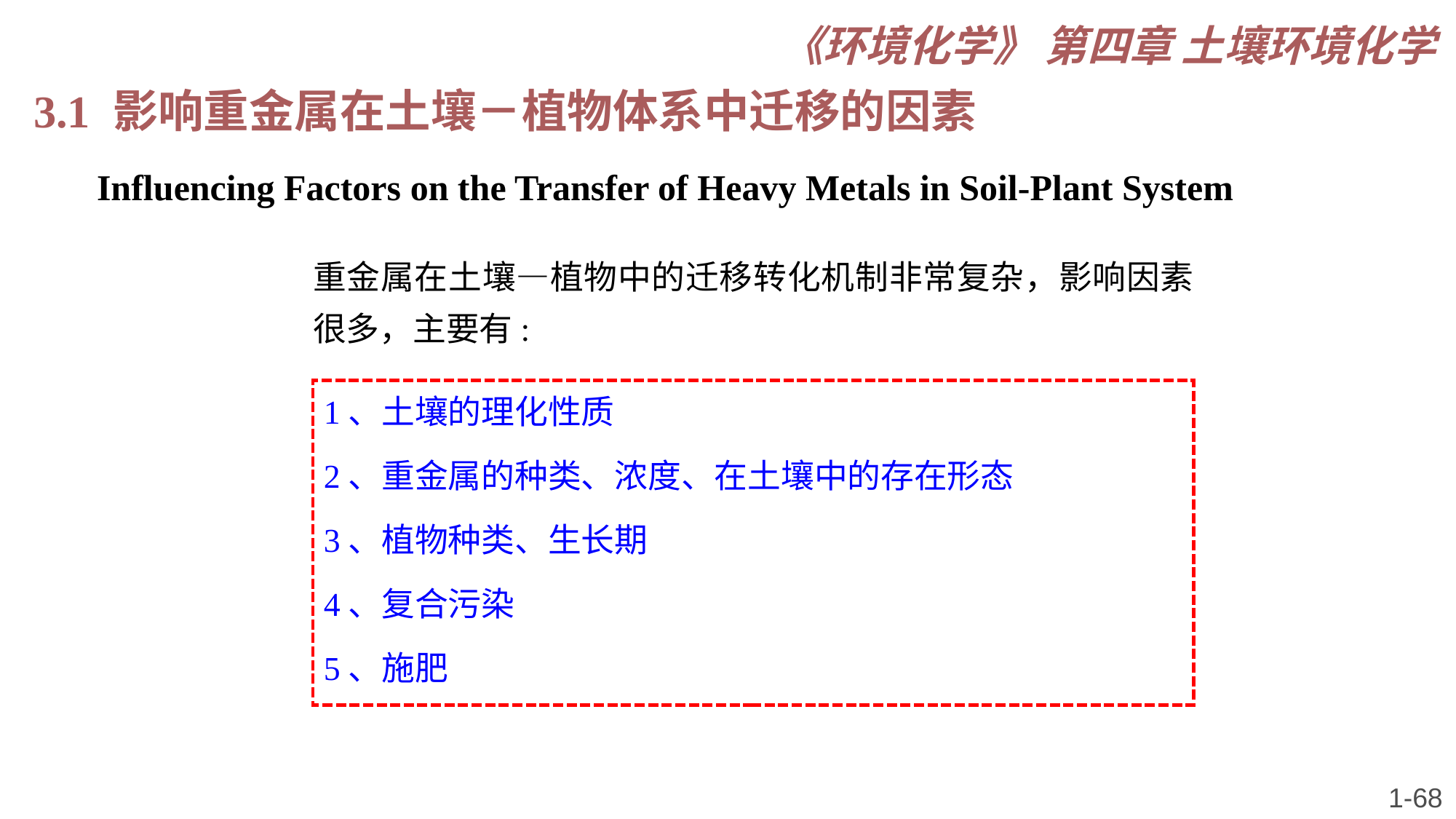

《环境化学》 第四章 土壤环境化学
3.1 影响重金属在土壤－植物体系中迁移的因素
      Influencing Factors on the Transfer of Heavy Metals in Soil-Plant System
重金属在土壤—植物中的迁移转化机制非常复杂，影响因素很多，主要有:
1、土壤的理化性质

2、重金属的种类、浓度、在土壤中的存在形态

3、植物种类、生长期

4、复合污染

5、施肥
1-68